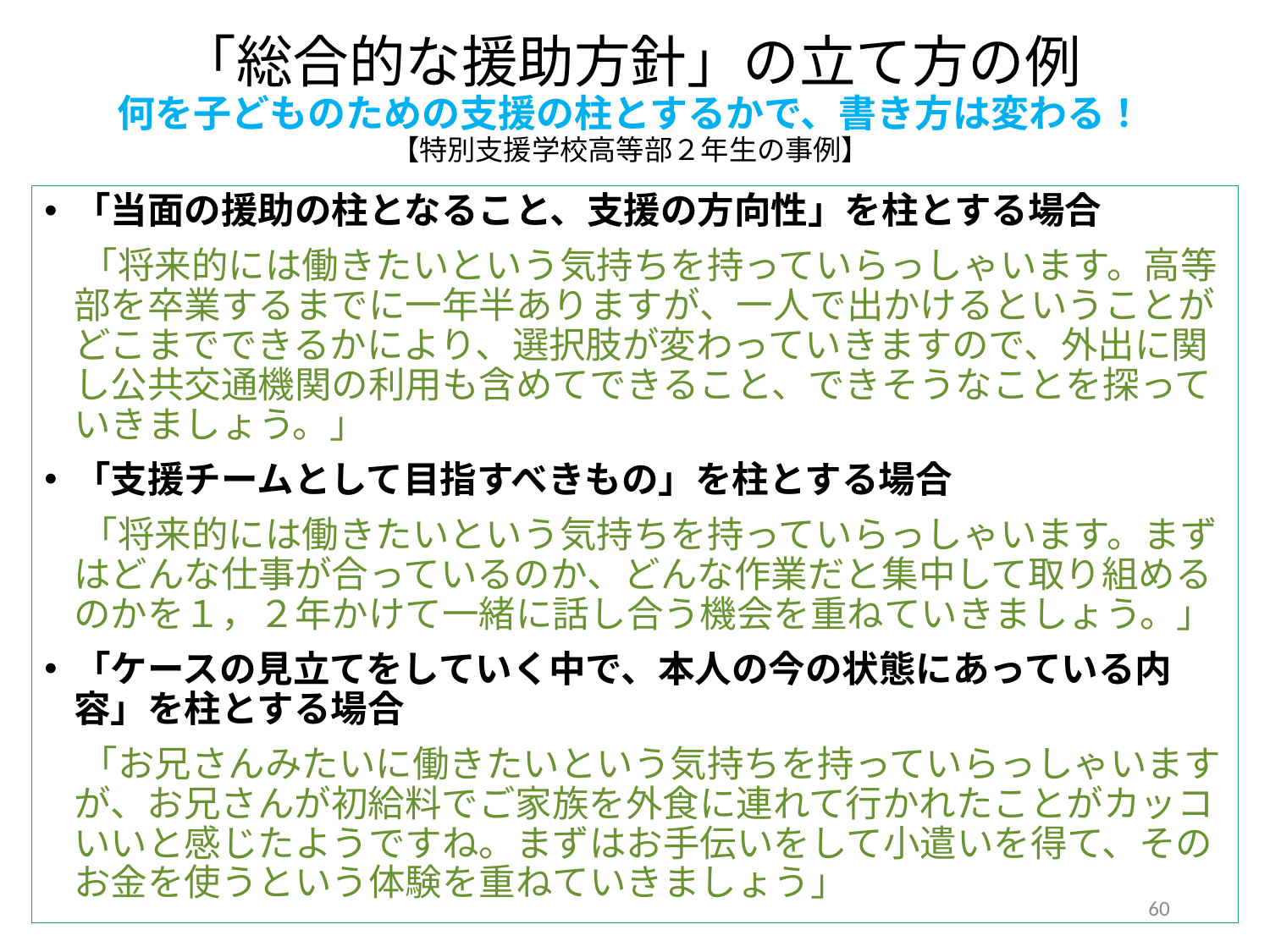

# 「総合的な援助方針」の立て方の例 何を子どものための支援の柱とするかで、書き方は変わる！ 【特別支援学校高等部２年生の事例】
「当面の援助の柱となること、支援の方向性」を柱とする場合
　「将来的には働きたいという気持ちを持っていらっしゃいます。高等部を卒業するまでに一年半ありますが、一人で出かけるということがどこまでできるかにより、選択肢が変わっていきますので、外出に関し公共交通機関の利用も含めてできること、できそうなことを探っていきましょう。」
「支援チームとして目指すべきもの」を柱とする場合
　「将来的には働きたいという気持ちを持っていらっしゃいます。まずはどんな仕事が合っているのか、どんな作業だと集中して取り組めるのかを１，２年かけて一緒に話し合う機会を重ねていきましょう。」
「ケースの見立てをしていく中で、本人の今の状態にあっている内容」を柱とする場合
　「お兄さんみたいに働きたいという気持ちを持っていらっしゃいますが、お兄さんが初給料でご家族を外食に連れて行かれたことがカッコいいと感じたようですね。まずはお手伝いをして小遣いを得て、そのお金を使うという体験を重ねていきましょう」
60